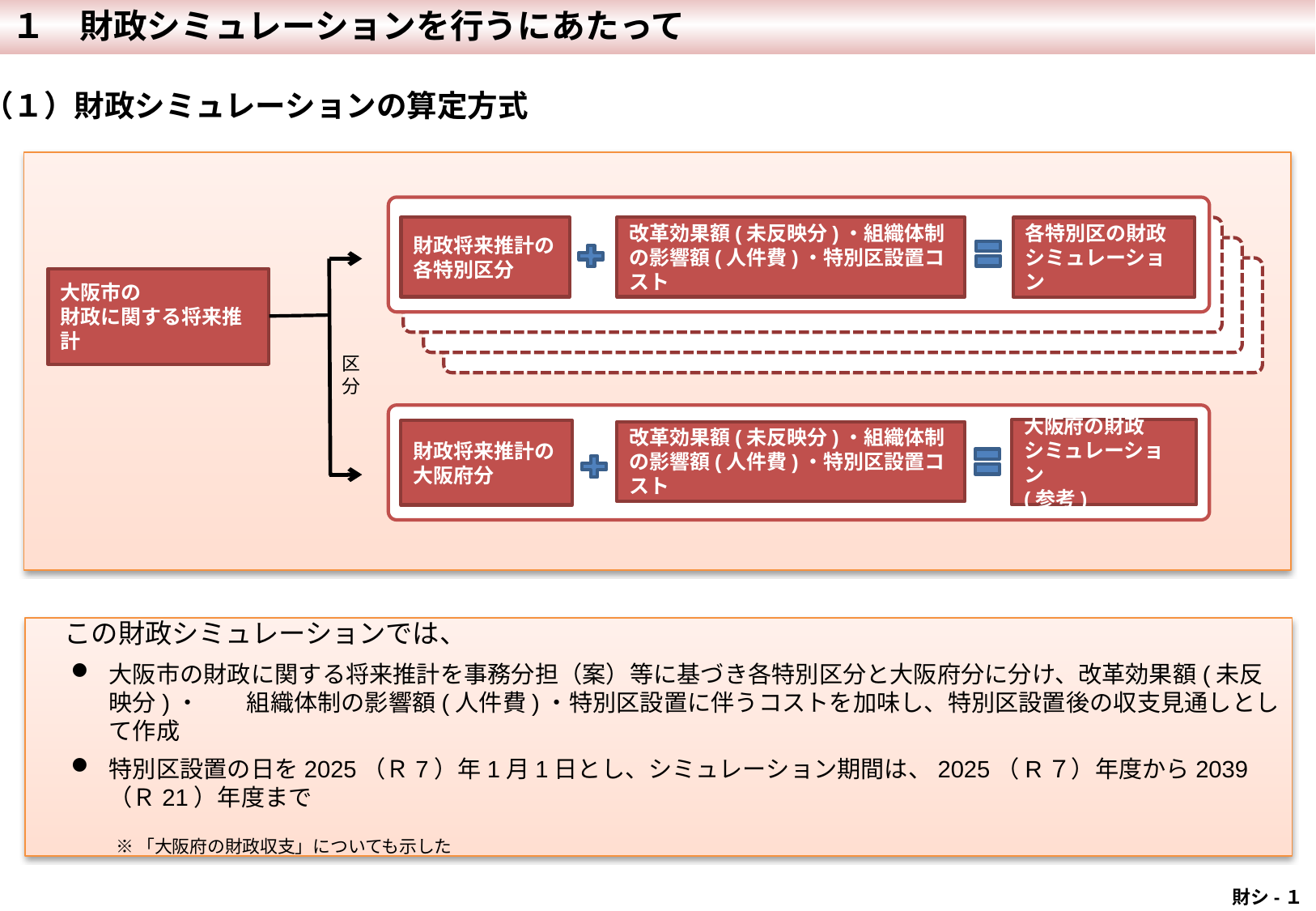

１　財政シミュレーションを行うにあたって
（１）財政シミュレーションの算定方式

財政将来推計の
各特別区分
改革効果額(未反映分)・組織体制の影響額(人件費)・特別区設置コスト

各特別区の財政
シミュレーション

大阪市の
財政に関する将来推計
区分

大阪府の財政
シミュレーション
(参考)
財政将来推計の
大阪府分
改革効果額(未反映分)・組織体制の影響額(人件費)・特別区設置コスト

　この財政シミュレーションでは、
大阪市の財政に関する将来推計を事務分担（案）等に基づき各特別区分と大阪府分に分け、改革効果額(未反映分)・　　組織体制の影響額(人件費)・特別区設置に伴うコストを加味し、特別区設置後の収支見通しとして作成
特別区設置の日を2025（Ｒ7）年1月1日とし、シミュレーション期間は、2025（R７）年度から2039（Ｒ21）年度まで

　　 ※ 「大阪府の財政収支」についても示した
 財シ-１